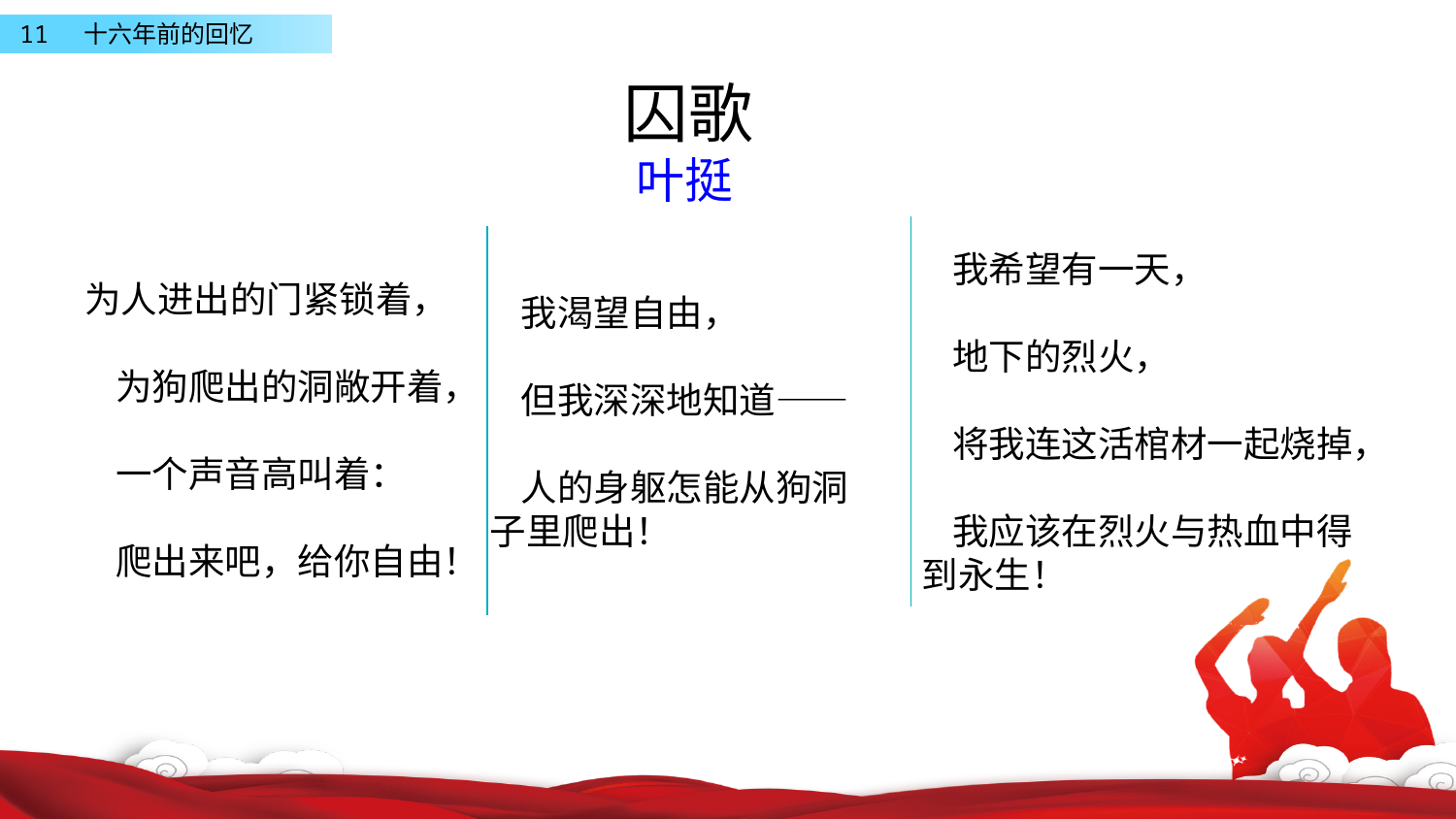

囚歌
 叶挺

　　我渴望自由，

　　但我深深地知道——

　　人的身躯怎能从狗洞
    子里爬出！

　　我希望有一天，

　　地下的烈火，

　　将我连这活棺材一起烧掉，

　　我应该在烈火与热血中得
    到永生！
    为人进出的门紧锁着，

　　为狗爬出的洞敞开着，

　　一个声音高叫着：

　　爬出来吧，给你自由！